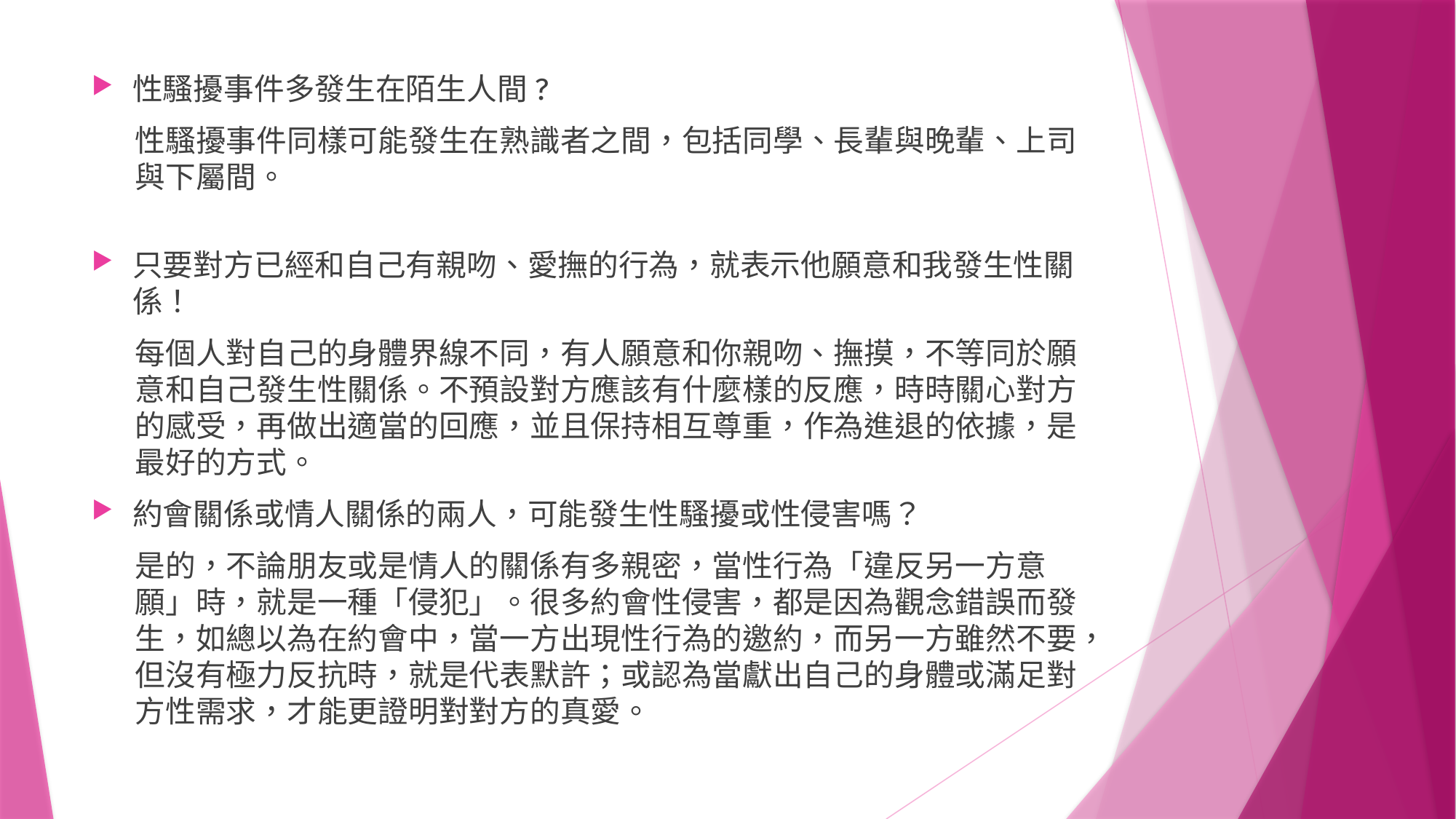

性騷擾事件多發生在陌生人間?
性騷擾事件同樣可能發生在熟識者之間，包括同學、長輩與晚輩、上司與下屬間。
只要對方已經和自己有親吻、愛撫的行為，就表示他願意和我發生性關係！
每個人對自己的身體界線不同，有人願意和你親吻、撫摸，不等同於願意和自己發生性關係。不預設對方應該有什麼樣的反應，時時關心對方的感受，再做出適當的回應，並且保持相互尊重，作為進退的依據，是最好的方式。
約會關係或情人關係的兩人，可能發生性騷擾或性侵害嗎？
是的，不論朋友或是情人的關係有多親密，當性行為「違反另一方意願」時，就是一種「侵犯」。很多約會性侵害，都是因為觀念錯誤而發生，如總以為在約會中，當一方出現性行為的邀約，而另一方雖然不要，但沒有極力反抗時，就是代表默許；或認為當獻出自己的身體或滿足對方性需求，才能更證明對對方的真愛。